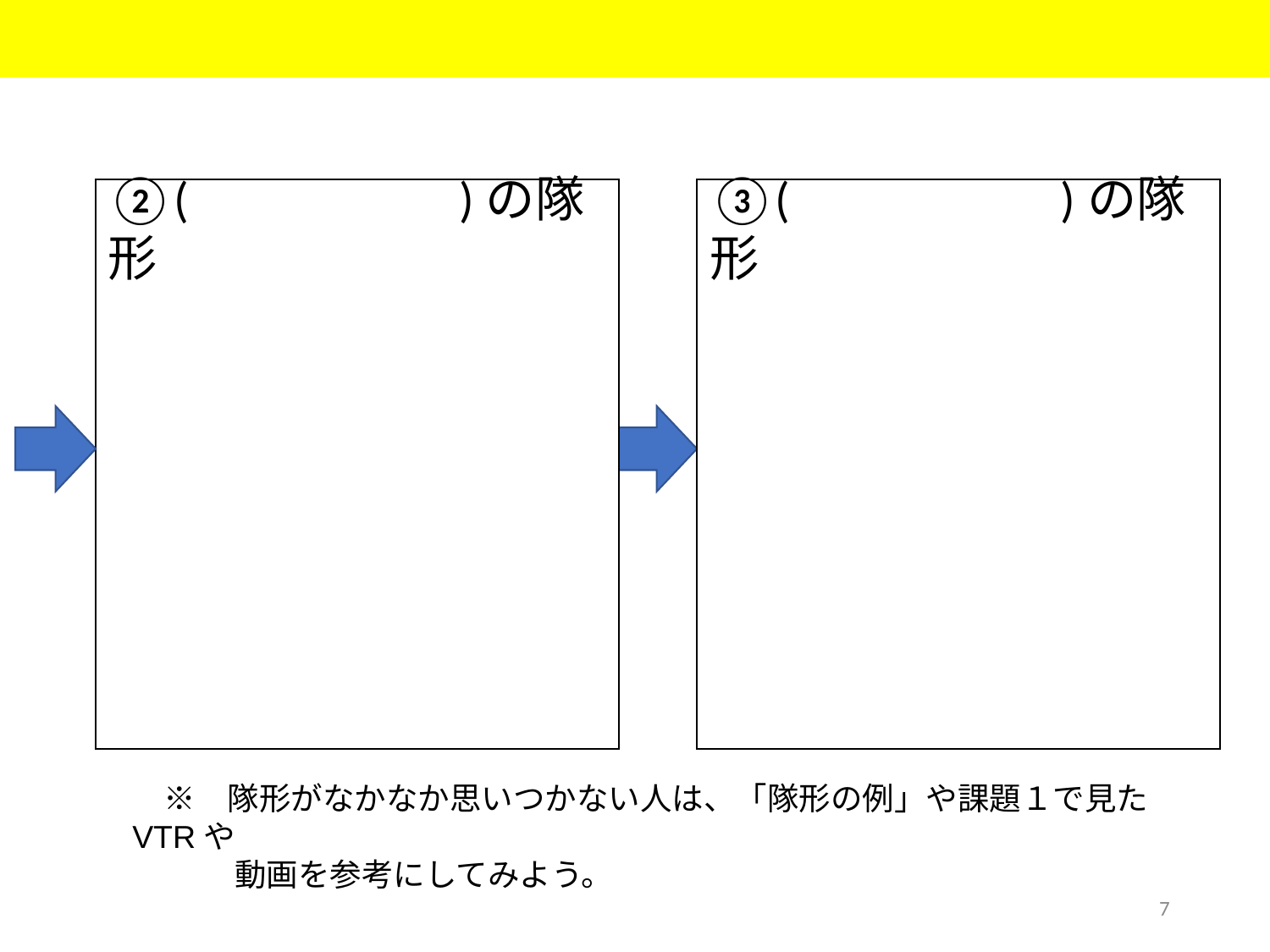

②(　　　　　)の隊形

③(　　　　　)の隊形

　※　隊形がなかなか思いつかない人は、「隊形の例」や課題１で見たVTRや
　　　 動画を参考にしてみよう。
7